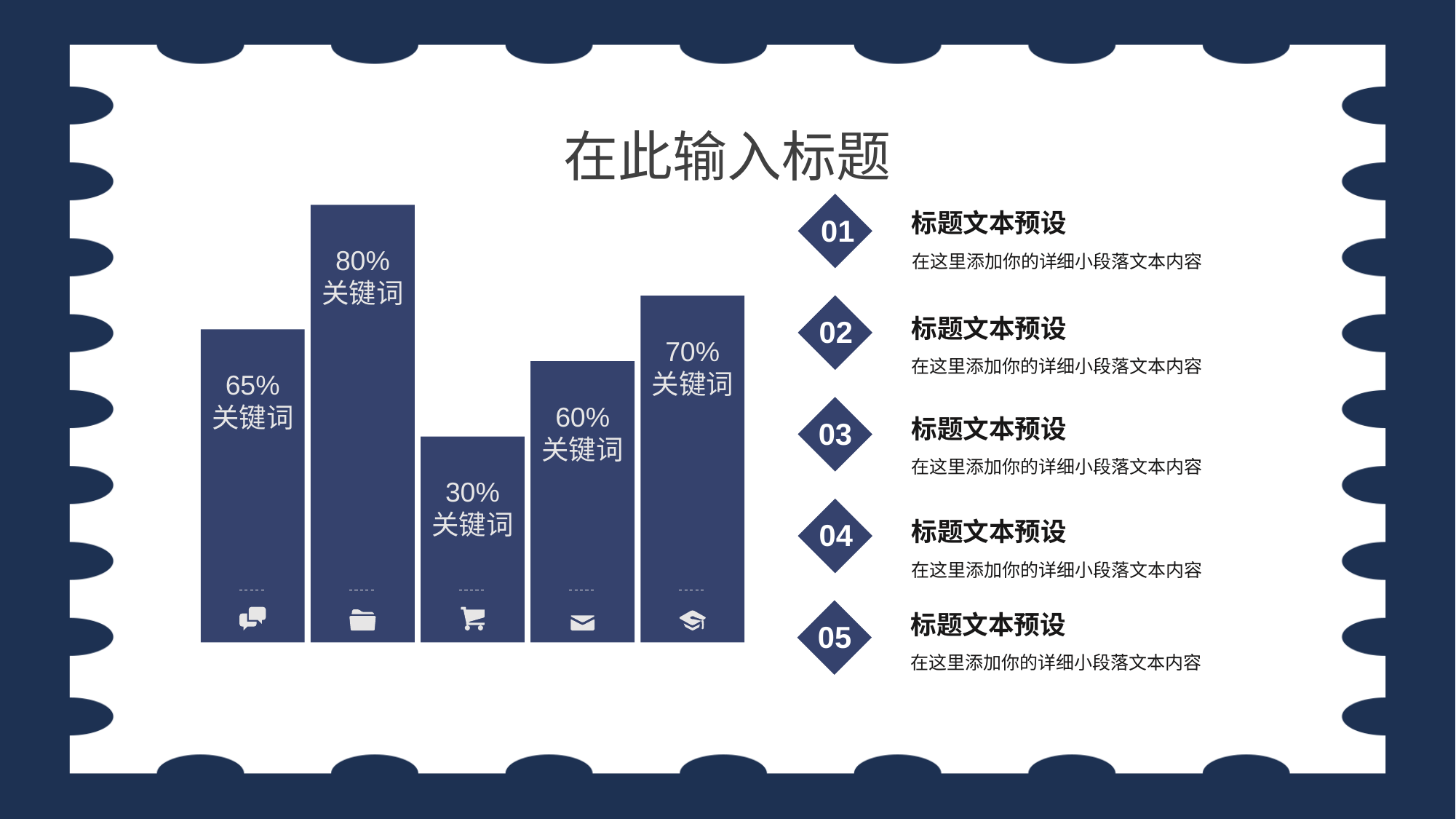

在此输入标题

01
标题文本预设
80%
关键词
70%
关键词
65%
关键词
60%
关键词
30%
关键词

在这里添加你的详细小段落文本内容

02
标题文本预设
在这里添加你的详细小段落文本内容

03
标题文本预设
在这里添加你的详细小段落文本内容

04
标题文本预设
在这里添加你的详细小段落文本内容

05
标题文本预设
在这里添加你的详细小段落文本内容